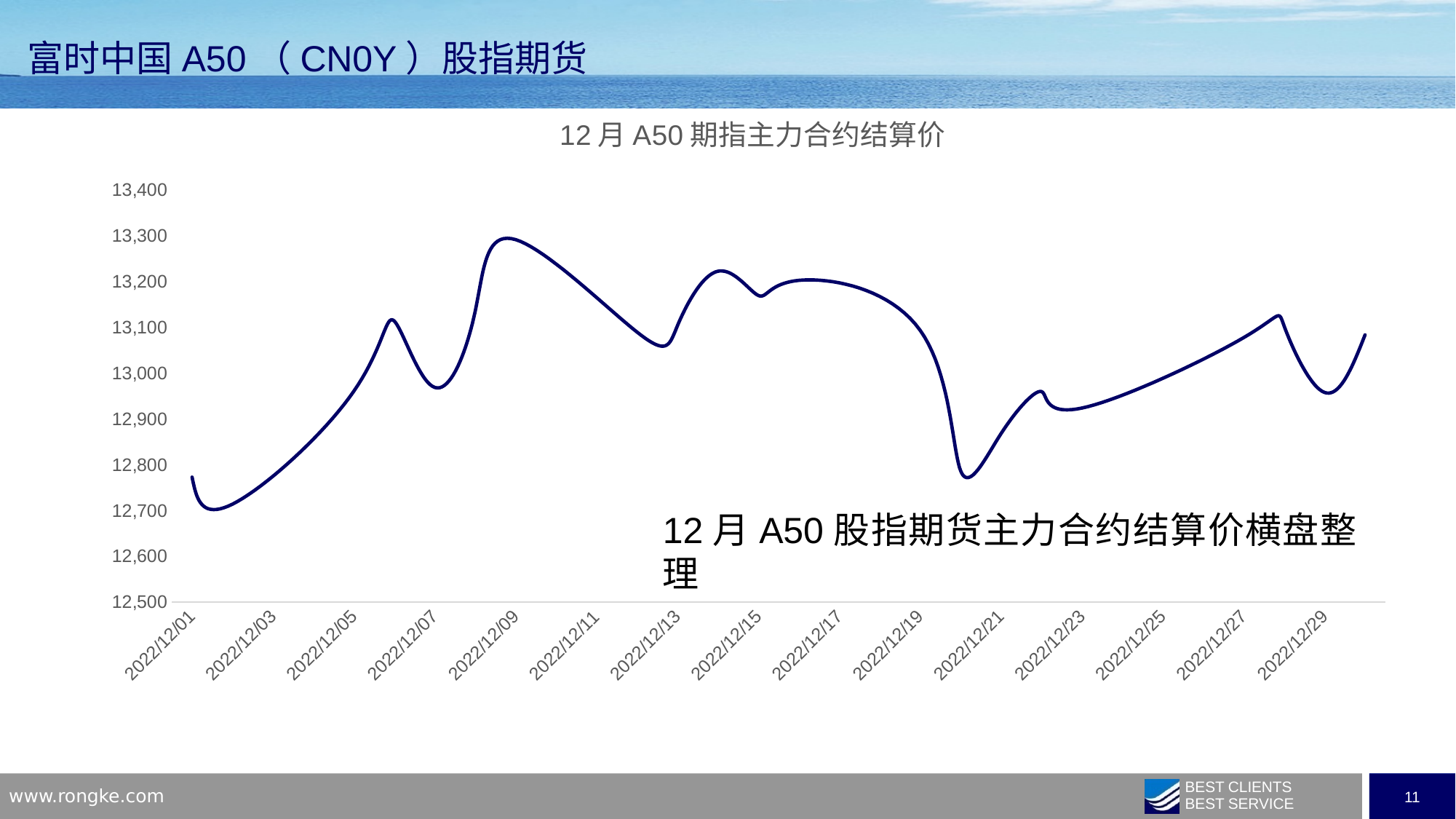

# 富时中国A50（CN0Y）股指期货

### Chart: 12月A50期指主力合约结算价

| Category | 10月富时中国A50（CN0Y）期指主力 |
|---|---|
| 44896 | 12773.0 |
| 44897 | 12714.0 |
| 44900 | 12961.0 |
| 44901 | 13114.0 |
| 44902 | 12969.0 |
| 44903 | 13136.0 |
| 44904 | 13292.0 |
| 44907 | 13090.0 |
| 44908 | 13104.0 |
| 44909 | 13223.0 |
| 44910 | 13170.0 |
| 44911 | 13203.0 |
| 44914 | 13094.0 |
| 44915 | 12787.0 |
| 44916 | 12868.0 |
| 44917 | 12960.0 |
| 44918 | 12924.0 |
| 44922 | 13078.0 |
| 44923 | 13103.0 |
| 44924 | 12958.0 |
| 44925 | 13084.0 |
12月A50股指期货主力合约结算价横盘整理